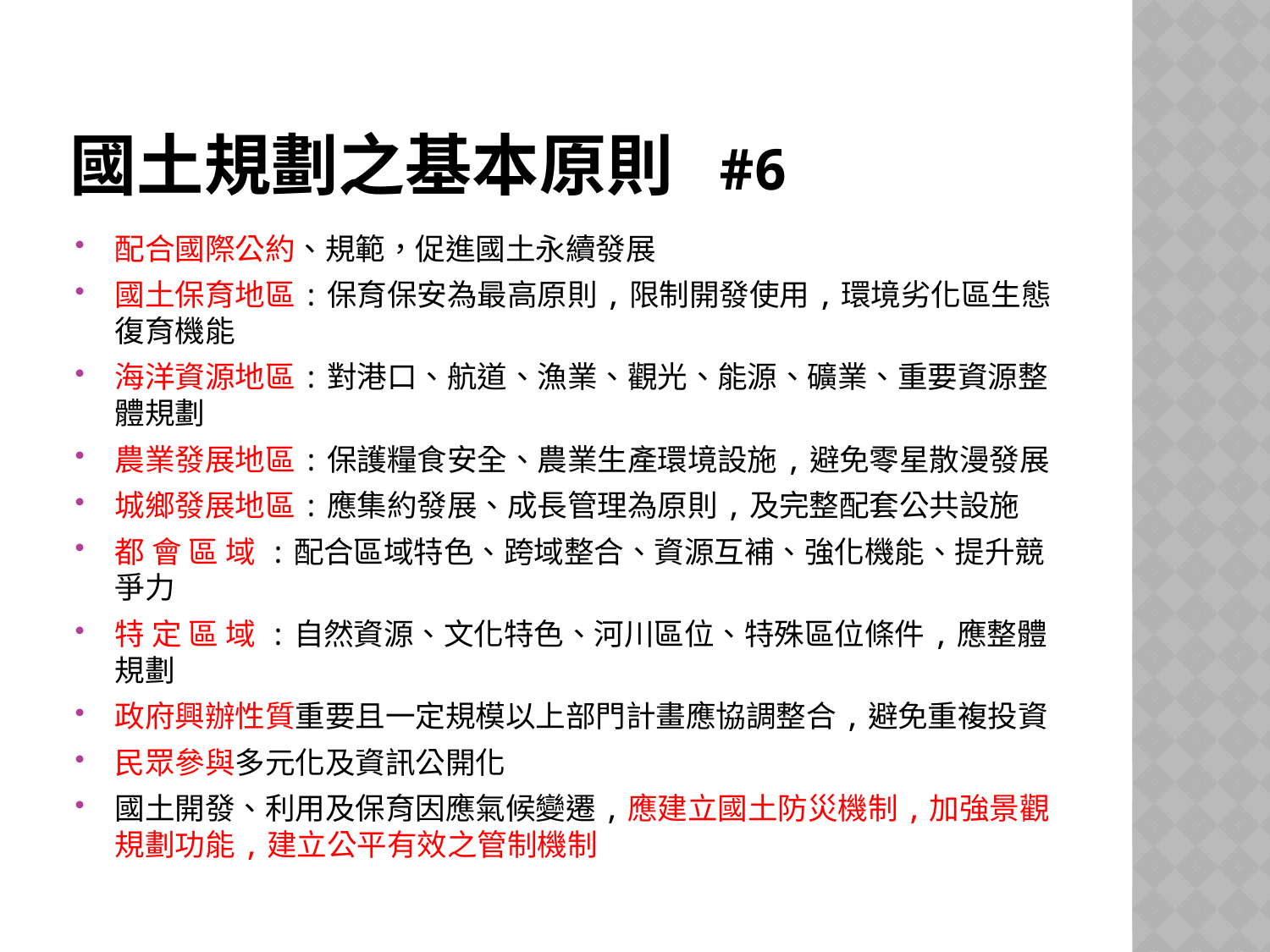

# 國土規劃之基本原則  #6
配合國際公約、規範，促進國土永續發展
國土保育地區:保育保安為最高原則,限制開發使用,環境劣化區生態復育機能
海洋資源地區:對港口、航道、漁業、觀光、能源、礦業、重要資源整體規劃
農業發展地區:保護糧食安全、農業生產環境設施,避免零星散漫發展
城鄉發展地區:應集約發展、成長管理為原則,及完整配套公共設施
都 會 區 域 :配合區域特色、跨域整合、資源互補、強化機能、提升競爭力
特 定 區 域 :自然資源、文化特色、河川區位、特殊區位條件,應整體規劃
政府興辦性質重要且一定規模以上部門計畫應協調整合,避免重複投資
民眾參與多元化及資訊公開化
國土開發、利用及保育因應氣候變遷,應建立國土防災機制,加強景觀規劃功能,建立公平有效之管制機制